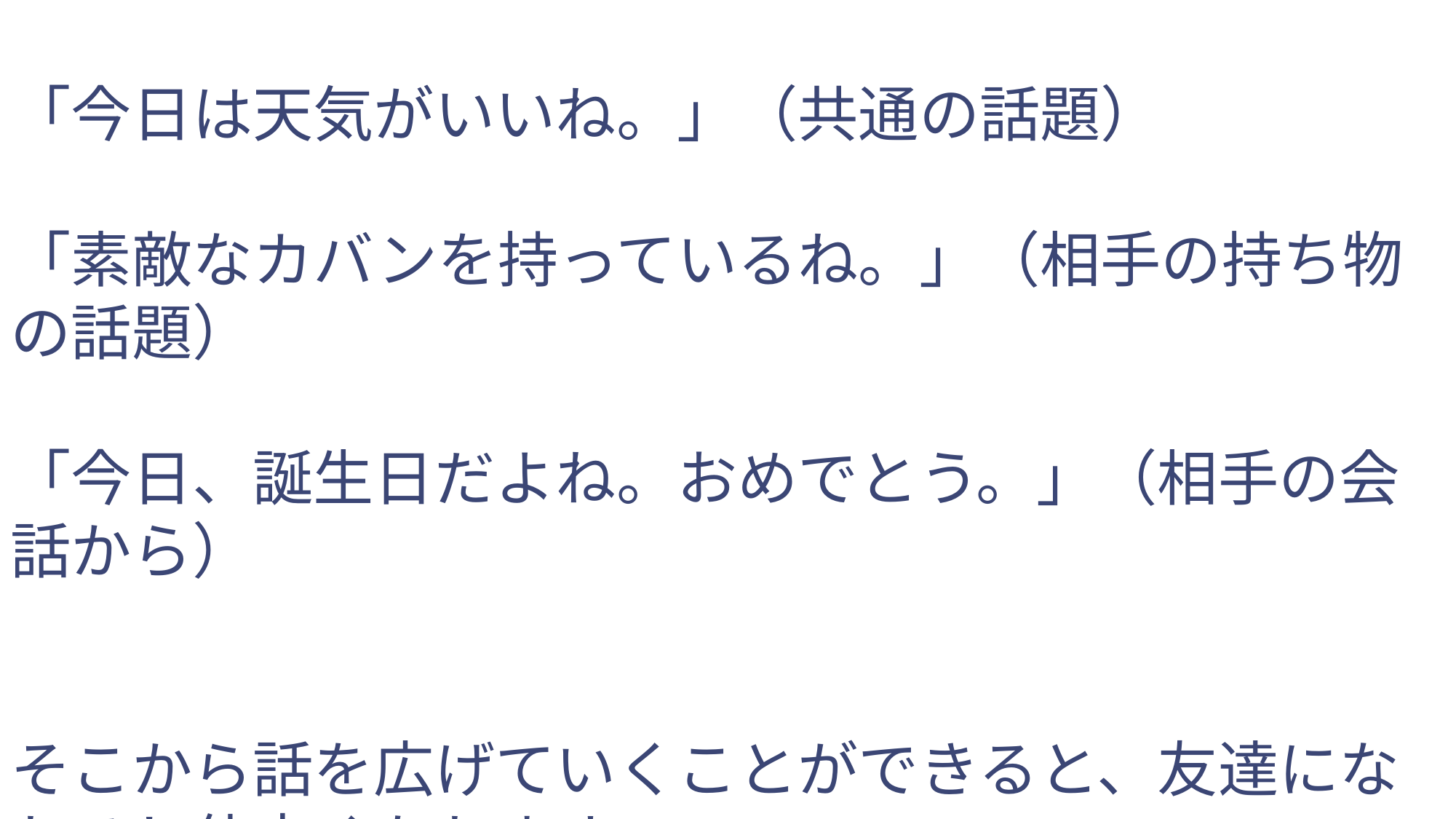

「今日は天気がいいね。」（共通の話題）

「素敵なカバンを持っているね。」（相手の持ち物の話題）

「今日、誕生日だよね。おめでとう。」（相手の会話から）

そこから話を広げていくことができると、友達になれるし仲良くなれます。